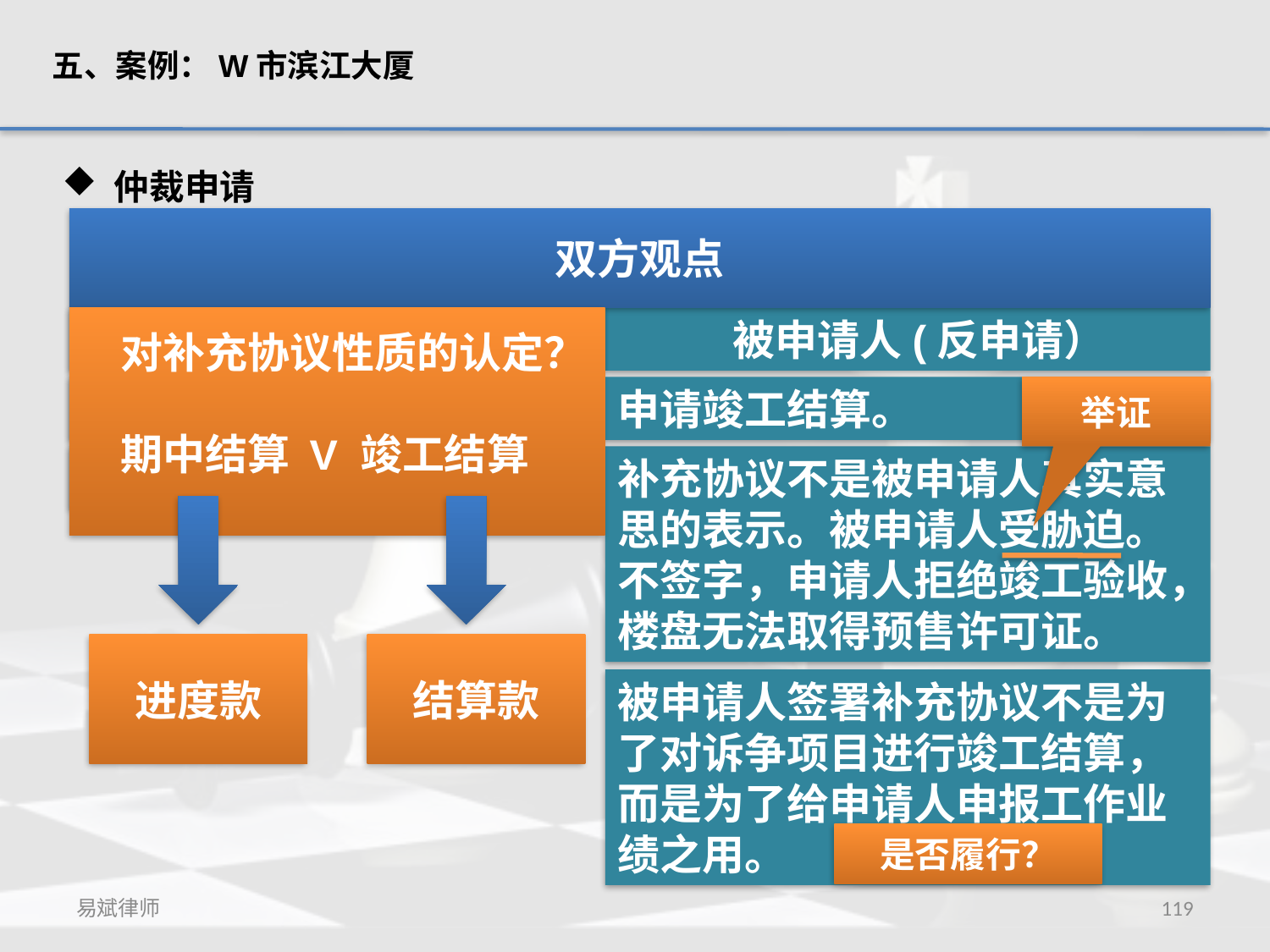

五、案例：W市滨江大厦
 仲裁申请
双方观点
              申请人
   对补充协议性质的认定？

   期中结算 V 竣工结算

           被申请人(反申请）
按照补充协议支付款项，
申请竣工结算。
举证
仲裁费由被申请人承担。
补充协议不是被申请人真实意思的表示。被申请人受胁迫。不签字，申请人拒绝竣工验收，楼盘无法取得预售许可证。

进度款
结算款
被申请人签署补充协议不是为了对诉争项目进行竣工结算，而是为了给申请人申报工作业绩之用。
是否履行？
易斌律师

119